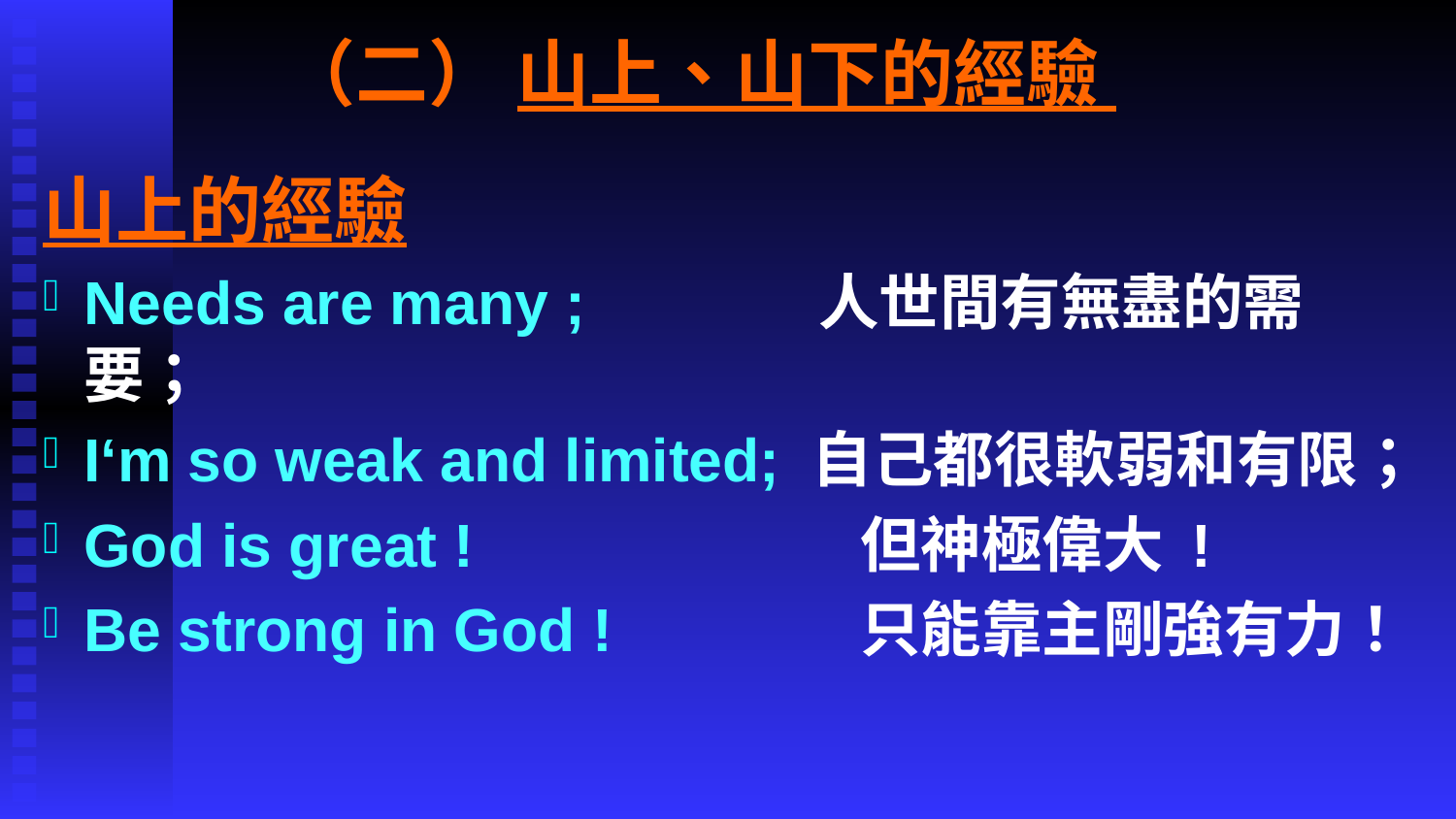

# （二） 山上、山下的經驗

山上的經驗
Needs are many ;             人世間有無盡的需要；
I‘m so weak and limited; 自己都很軟弱和有限；
God is great !			  但神極偉大 !
Be strong in God !		  只能靠主剛強有力！